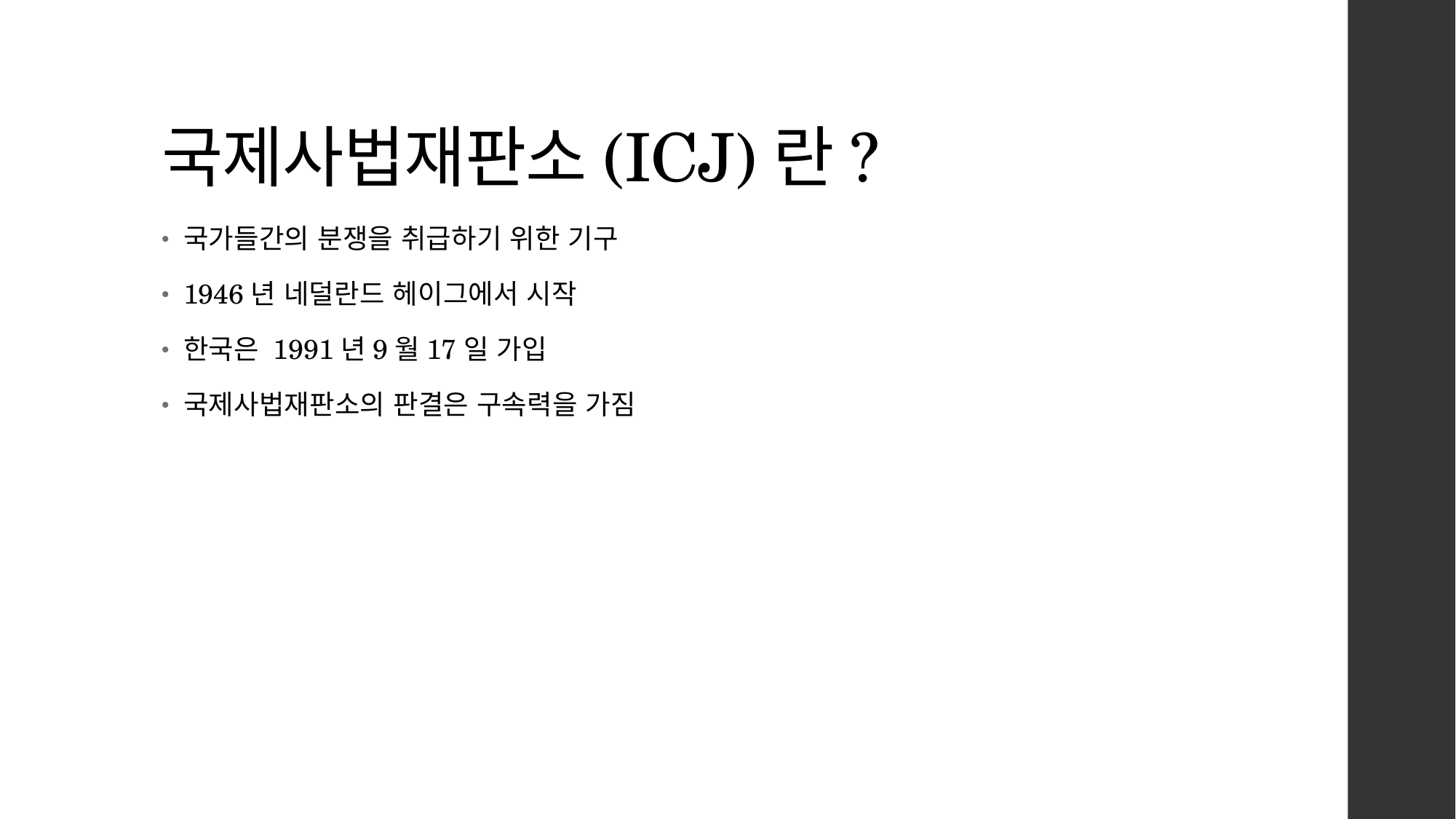

# 국제사법재판소(ICJ)란?
국가들간의 분쟁을 취급하기 위한 기구
1946년 네덜란드 헤이그에서 시작
한국은 1991년9월17일 가입
국제사법재판소의 판결은 구속력을 가짐